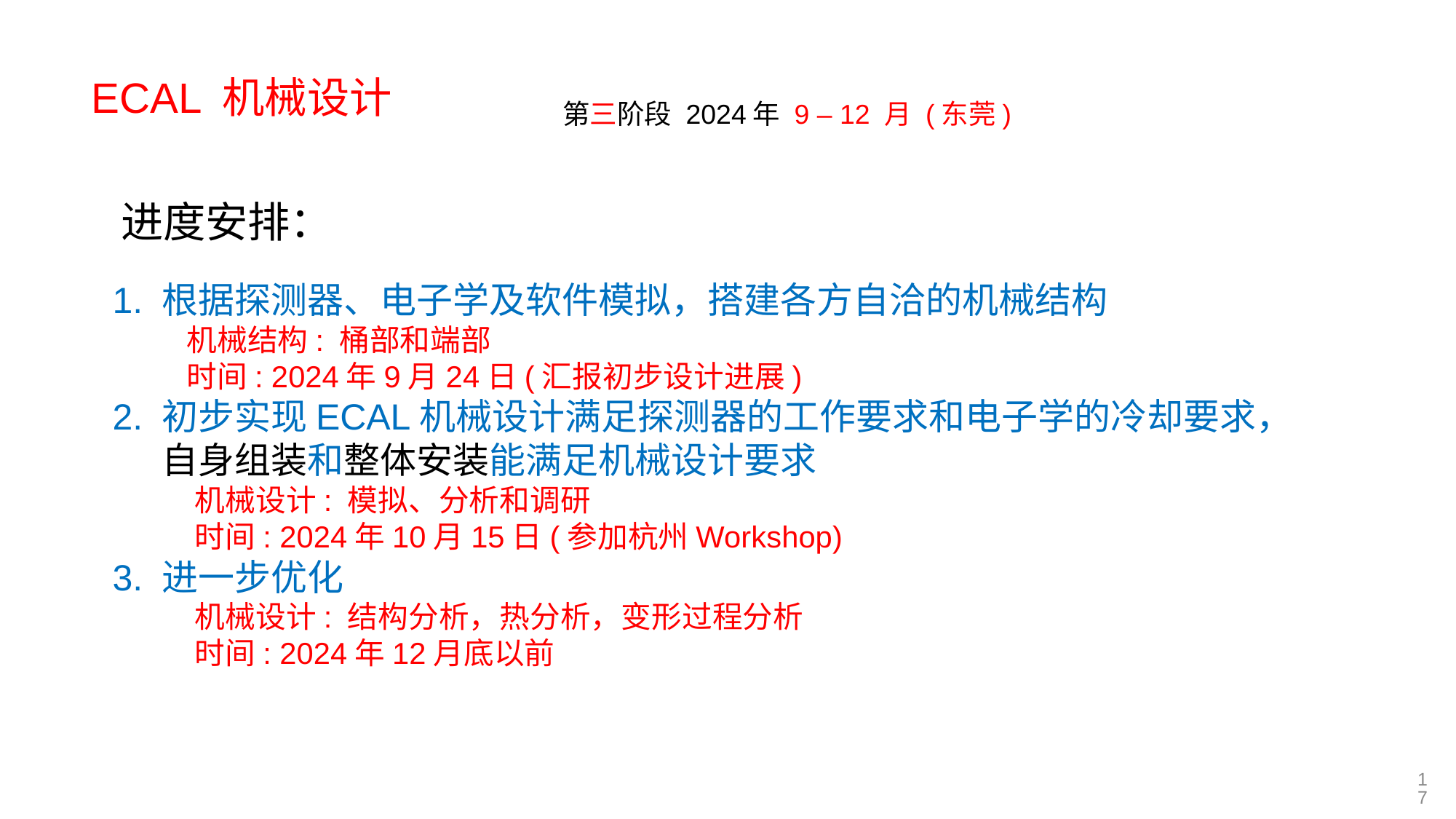

ECAL 机械设计
第三阶段 2024年 9 – 12 月 (东莞)
进度安排：
1. 根据探测器、电子学及软件模拟，搭建各方自洽的机械结构
        机械结构: 桶部和端部
        时间: 2024年9月24日(汇报初步设计进展)
2. 初步实现ECAL机械设计满足探测器的工作要求和电子学的冷却要求，
    自身组装和整体安装能满足机械设计要求
         机械设计: 模拟、分析和调研
         时间: 2024年10月15日(参加杭州Workshop)
3. 进一步优化
         机械设计: 结构分析，热分析，变形过程分析
         时间: 2024年12月底以前
17